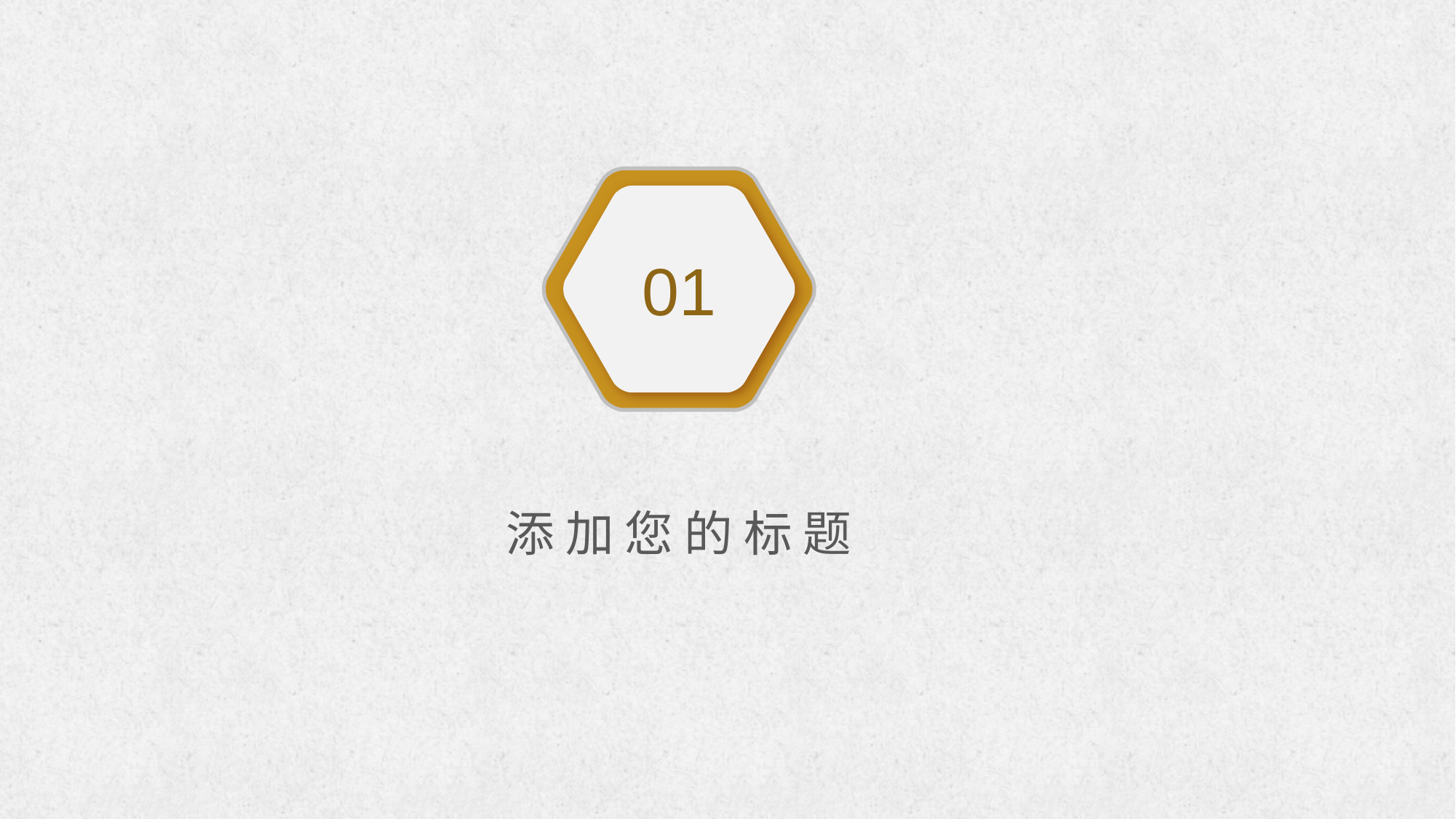

01
添 加 您 的 标 题